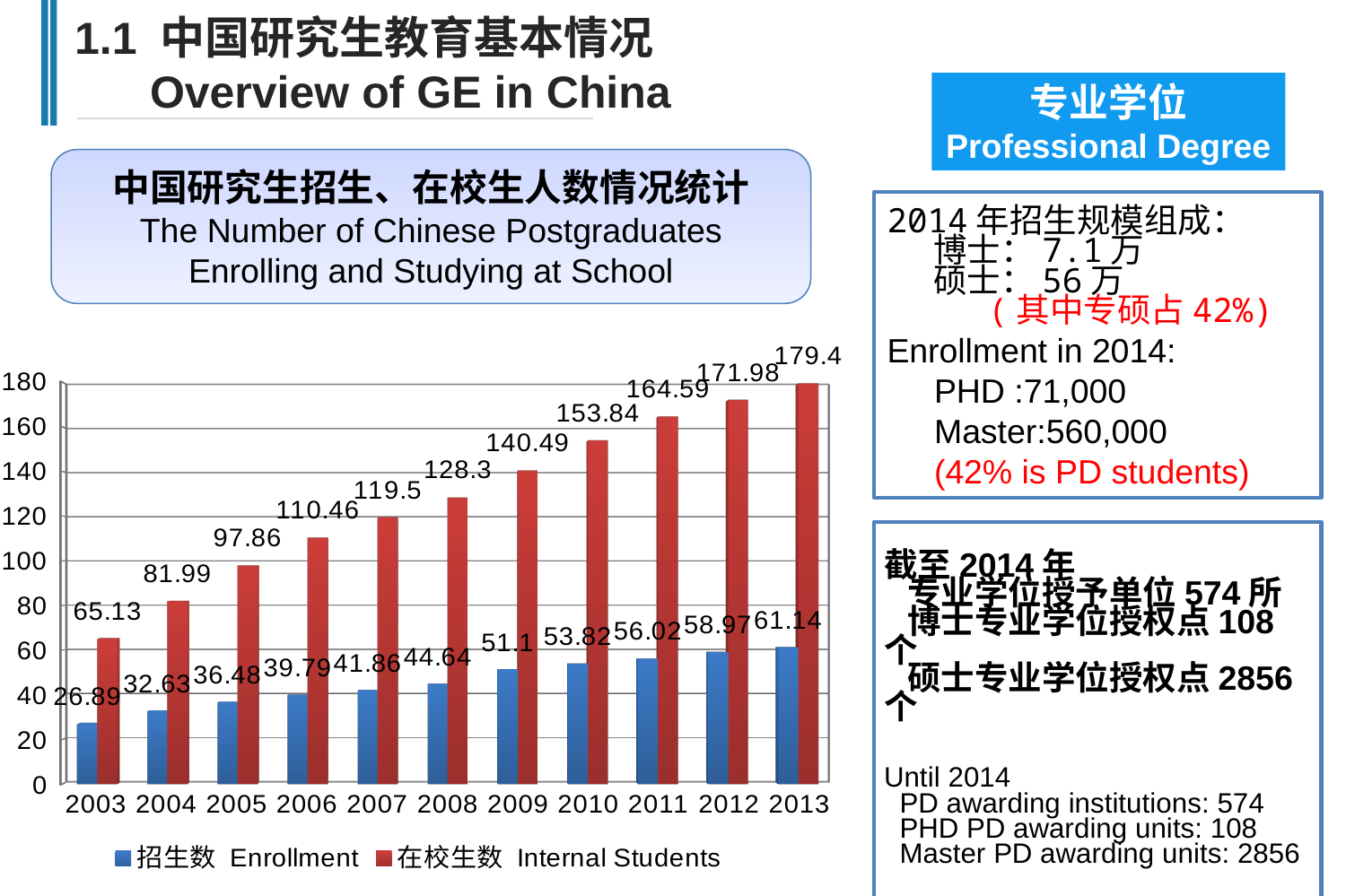

1.1 中国研究生教育基本情况
      Overview of GE in China
专业学位
Professional Degree
中国研究生招生、在校生人数情况统计
The Number of Chinese Postgraduates Enrolling and Studying at School
2014年招生规模组成：
     博士：7.1万
     硕士：56万
     (其中专硕占42%)
Enrollment in 2014:
     PHD :71,000
     Master:560,000
     (42% is PD students)

[unsupported chart]

截至2014年
  专业学位授予单位574所
  博士专业学位授权点108个
  硕士专业学位授权点2856个

Until 2014
  PD awarding institutions: 574
  PHD PD awarding units: 108
  Master PD awarding units: 2856